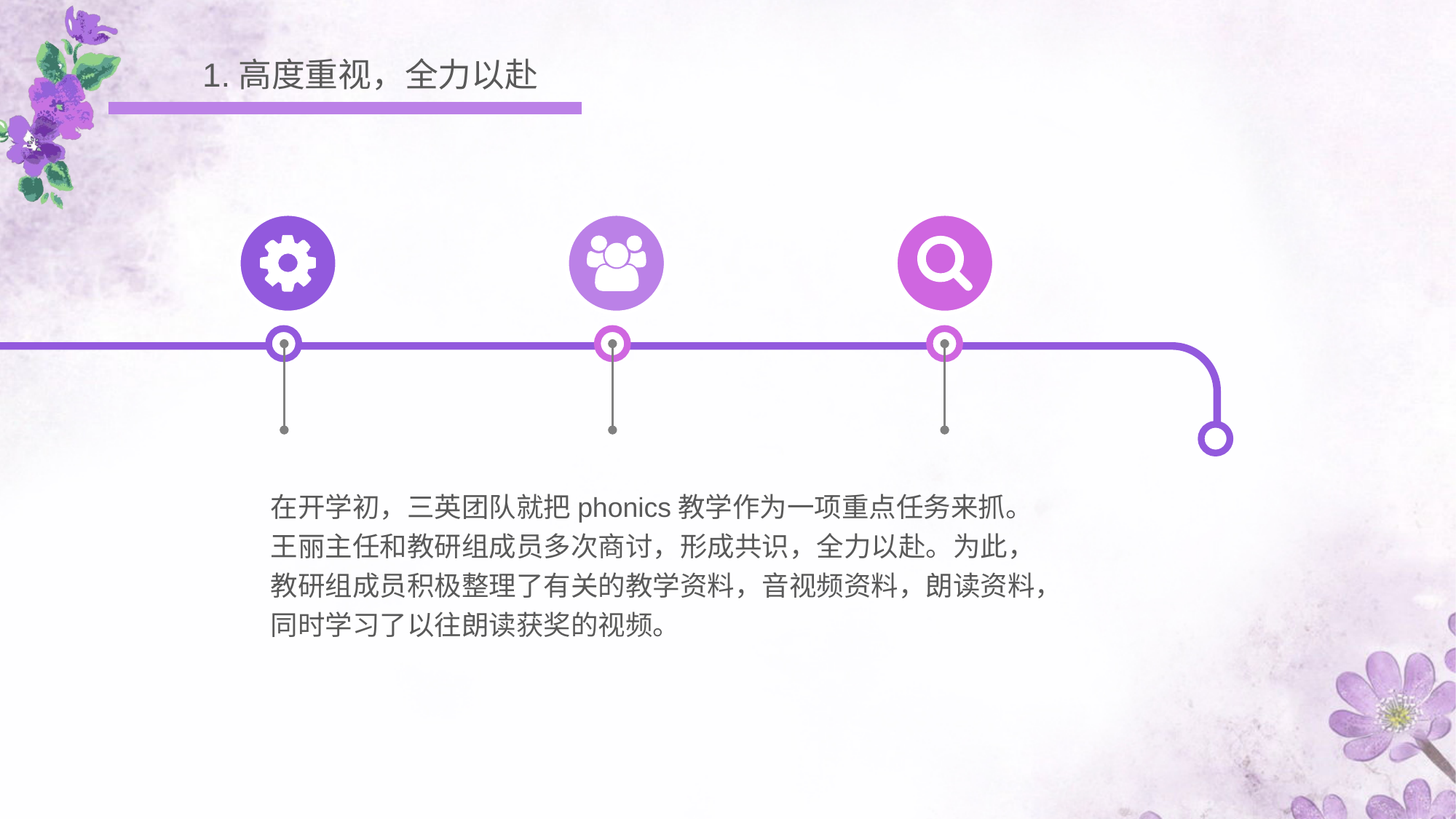

1.高度重视，全力以赴

在开学初，三英团队就把phonics教学作为一项重点任务来抓。王丽主任和教研组成员多次商讨，形成共识，全力以赴。为此，教研组成员积极整理了有关的教学资料，音视频资料，朗读资料，同时学习了以往朗读获奖的视频。